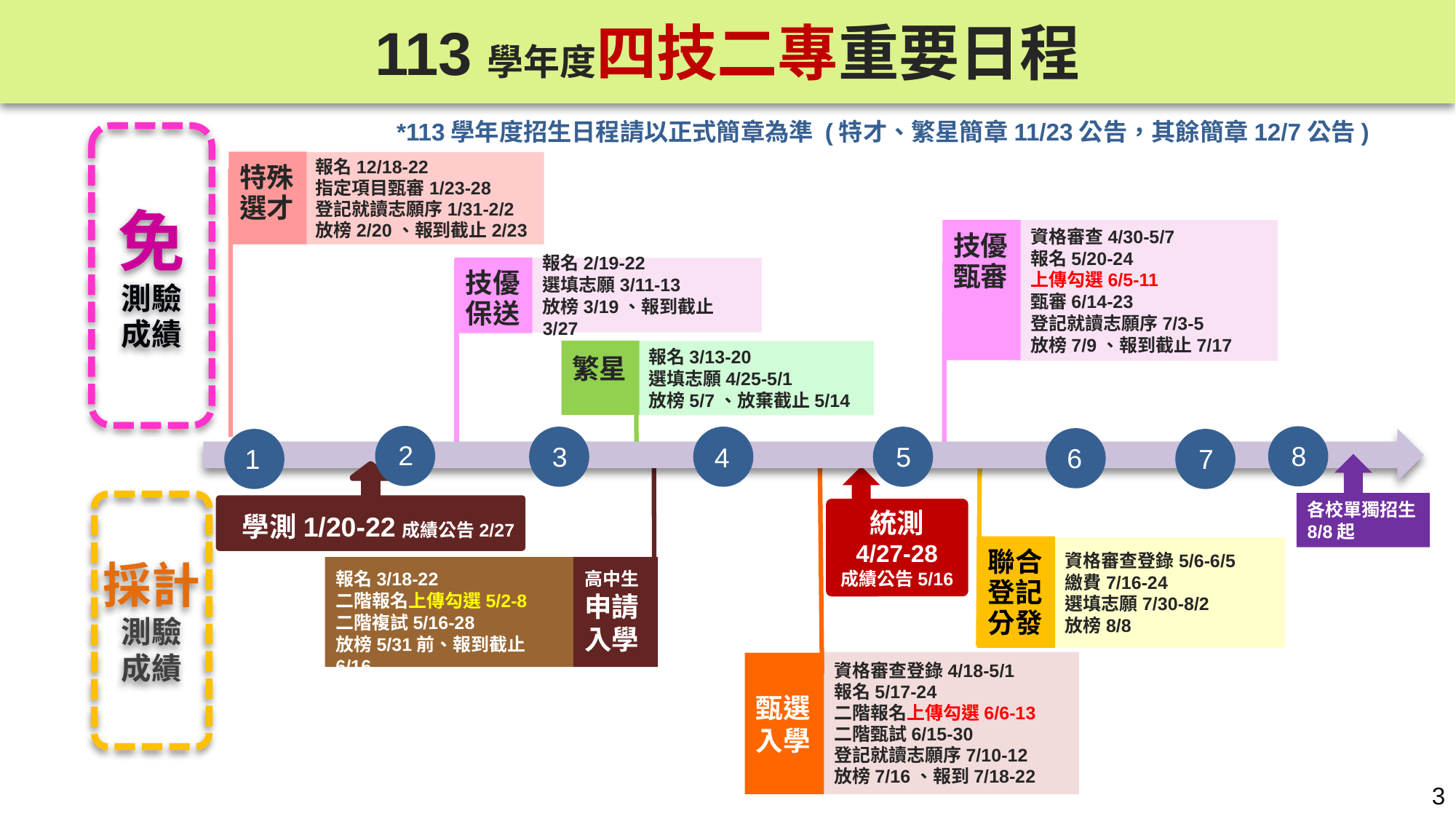

113學年度四技二專重要日程
*113學年度招生日程請以正式簡章為準 (特才、繁星簡章11/23公告，其餘簡章12/7公告)
免
測驗
成績
特殊選才
報名12/18-22
指定項目甄審1/23-28
登記就讀志願序1/31-2/2
放榜2/20、報到截止2/23
技優甄審
資格審查4/30-5/7
報名5/20-24
上傳勾選6/5-11
甄審6/14-23
登記就讀志願序7/3-5
放榜7/9、報到截止7/17
技優保送
報名2/19-22
選填志願3/11-13
放榜3/19、報到截止3/27
繁星
報名3/13-20
選填志願4/25-5/1
放榜5/7、放棄截止5/14

2

8

3

4

5

6

7

1

各校單獨招生
8/8起
採計
測驗
成績
統測
4/27-28
成績公告5/16
學測1/20-22成績公告2/27
聯合登記分發
資格審查登錄5/6-6/5
繳費7/16-24
選填志願7/30-8/2
放榜8/8
高中生
申請入學
報名3/18-22
二階報名上傳勾選5/2-8
二階複試5/16-28
放榜5/31前、報到截止6/16
資格審查登錄4/18-5/1
報名5/17-24
二階報名上傳勾選6/6-13
二階甄試6/15-30
登記就讀志願序7/10-12
放榜7/16、報到7/18-22
甄選
入學